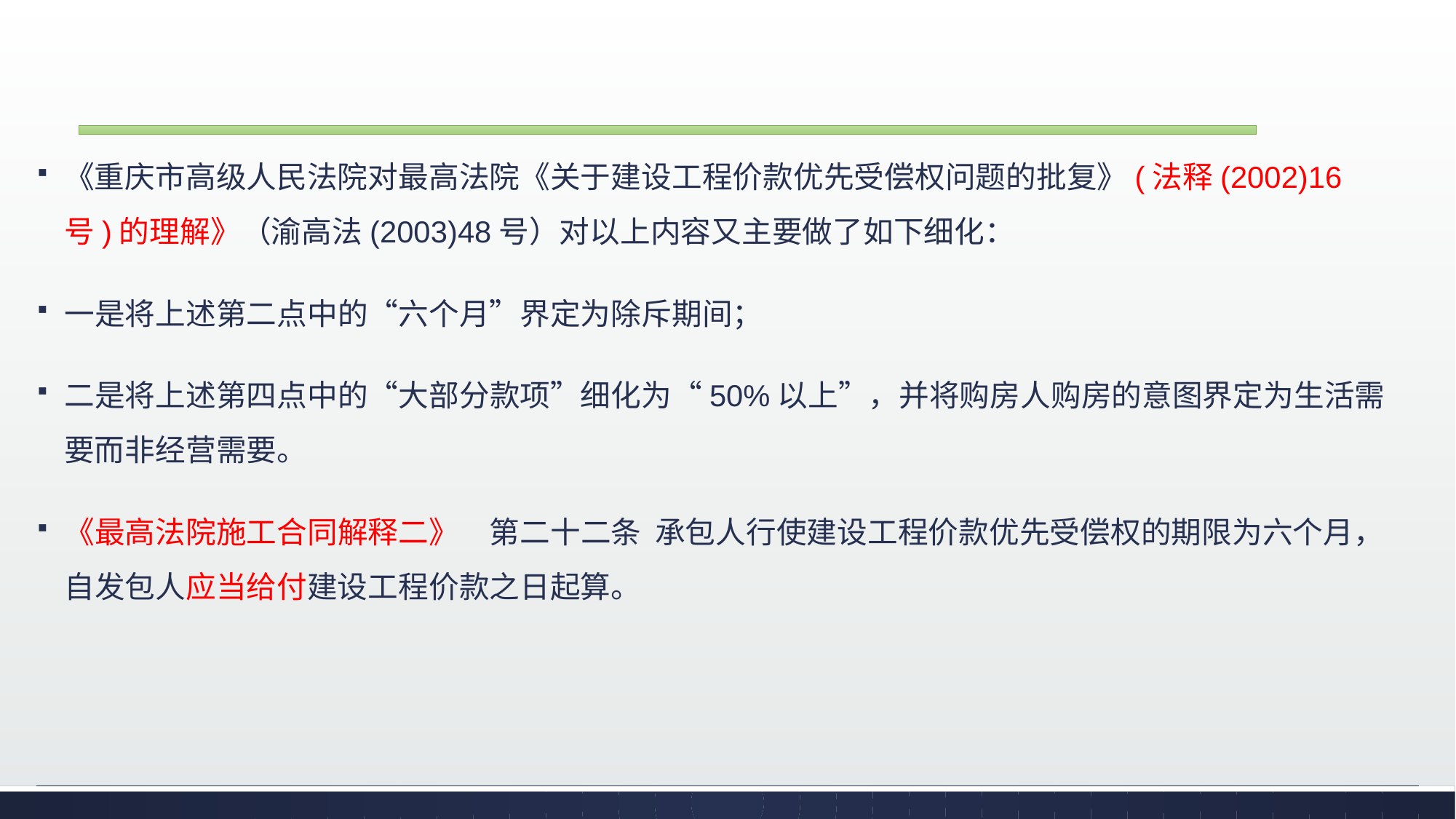

#

《重庆市高级人民法院对最高法院《关于建设工程价款优先受偿权问题的批复》(法释(2002)16号)的理解》（渝高法(2003)48号）对以上内容又主要做了如下细化：
一是将上述第二点中的“六个月”界定为除斥期间；
二是将上述第四点中的“大部分款项”细化为“50%以上”，并将购房人购房的意图界定为生活需要而非经营需要。
《最高法院施工合同解释二》　第二十二条  承包人行使建设工程价款优先受偿权的期限为六个月，自发包人应当给付建设工程价款之日起算。